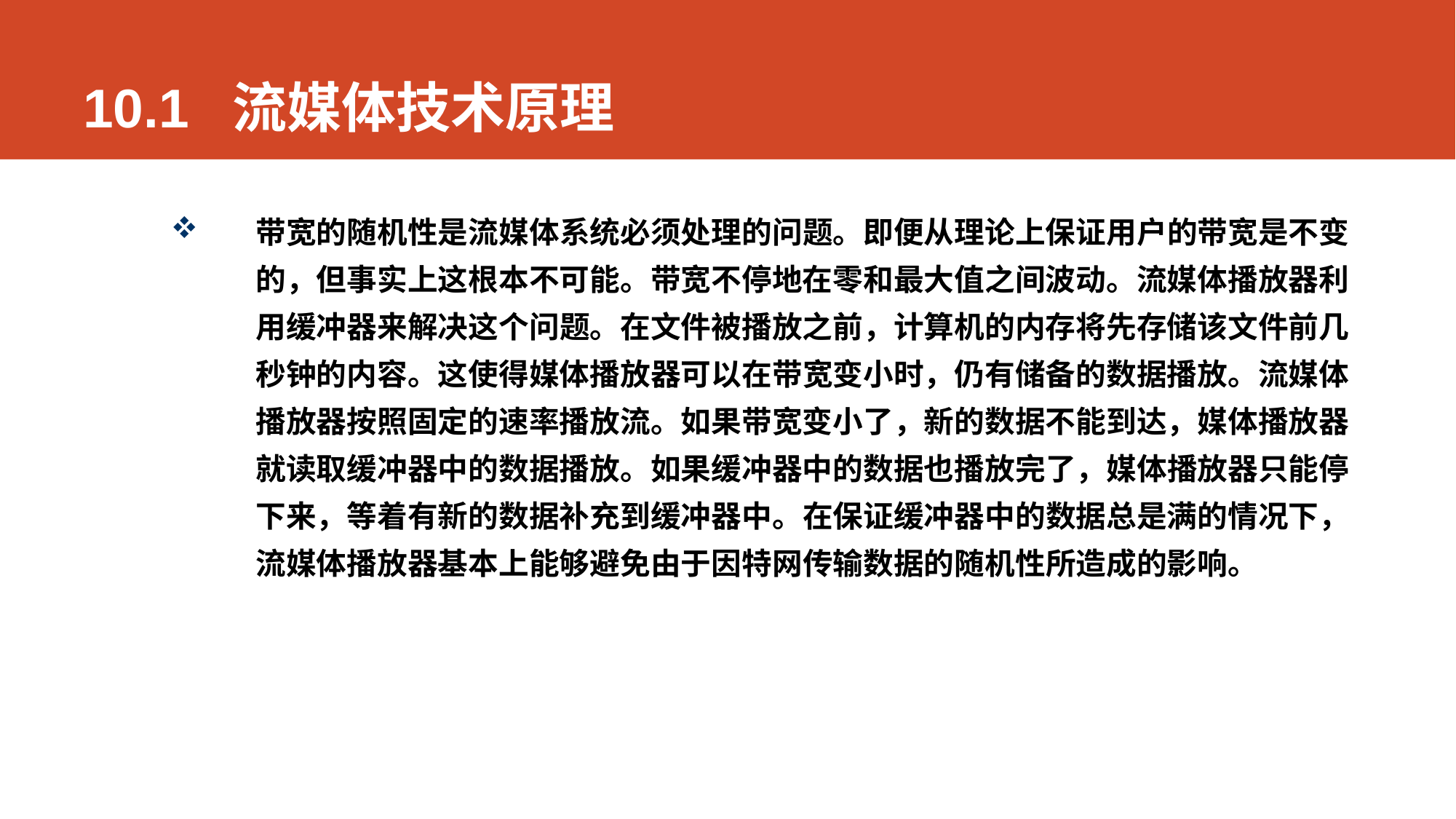

# 10.1  流媒体技术原理
带宽的随机性是流媒体系统必须处理的问题。即便从理论上保证用户的带宽是不变的，但事实上这根本不可能。带宽不停地在零和最大值之间波动。流媒体播放器利用缓冲器来解决这个问题。在文件被播放之前，计算机的内存将先存储该文件前几秒钟的内容。这使得媒体播放器可以在带宽变小时，仍有储备的数据播放。流媒体播放器按照固定的速率播放流。如果带宽变小了，新的数据不能到达，媒体播放器就读取缓冲器中的数据播放。如果缓冲器中的数据也播放完了，媒体播放器只能停下来，等着有新的数据补充到缓冲器中。在保证缓冲器中的数据总是满的情况下，流媒体播放器基本上能够避免由于因特网传输数据的随机性所造成的影响。